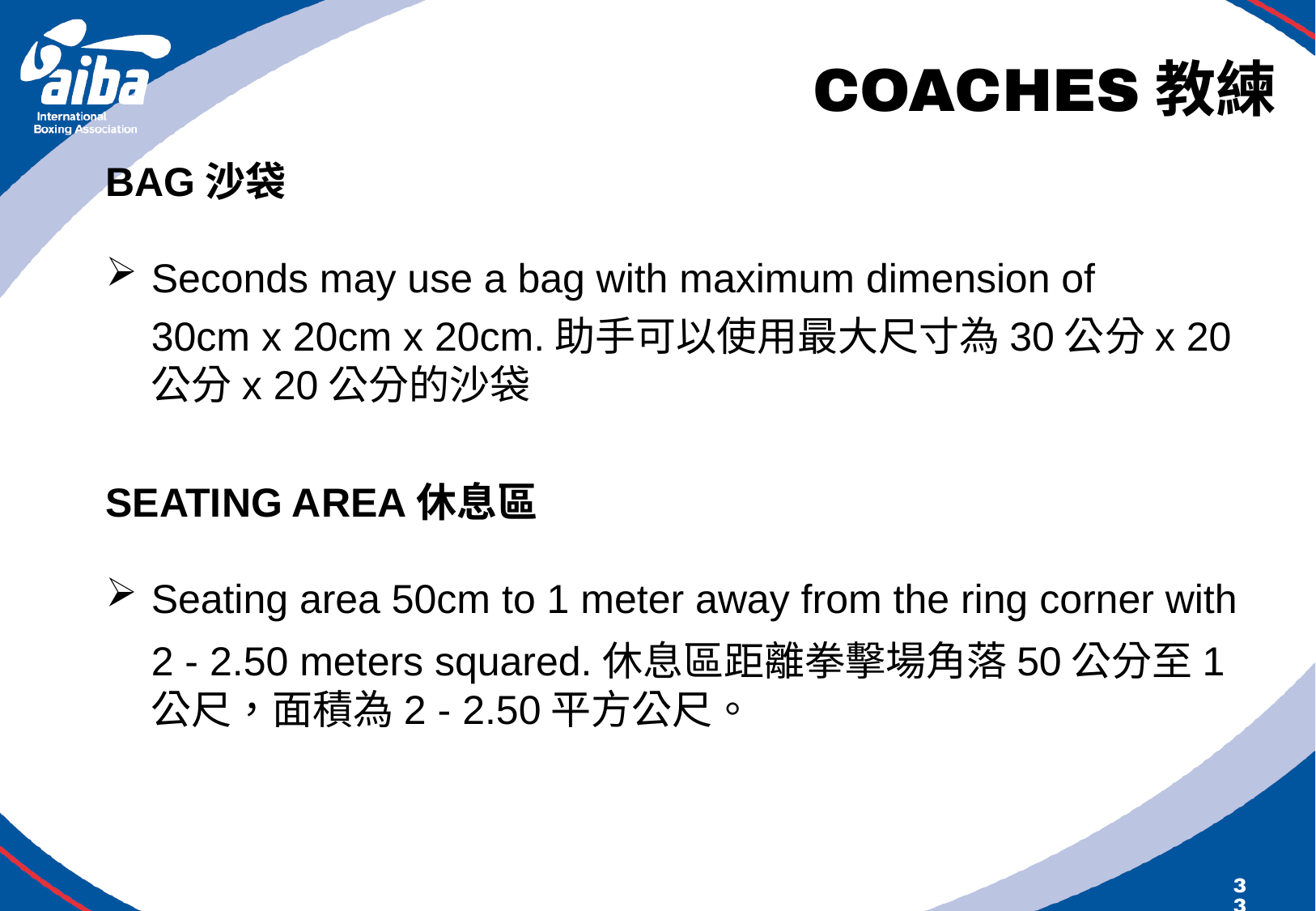

# COACHES教練
BAG沙袋

Seconds may use a bag with maximum dimension of
	30cm x 20cm x 20cm.助手可以使用最大尺寸為30公分x 20公分x 20公分的沙袋

SEATING AREA休息區

Seating area 50cm to 1 meter away from the ring corner with
	2 - 2.50 meters squared.休息區距離拳擊場角落50公分至1公尺，面積為2 - 2.50平方公尺。

339